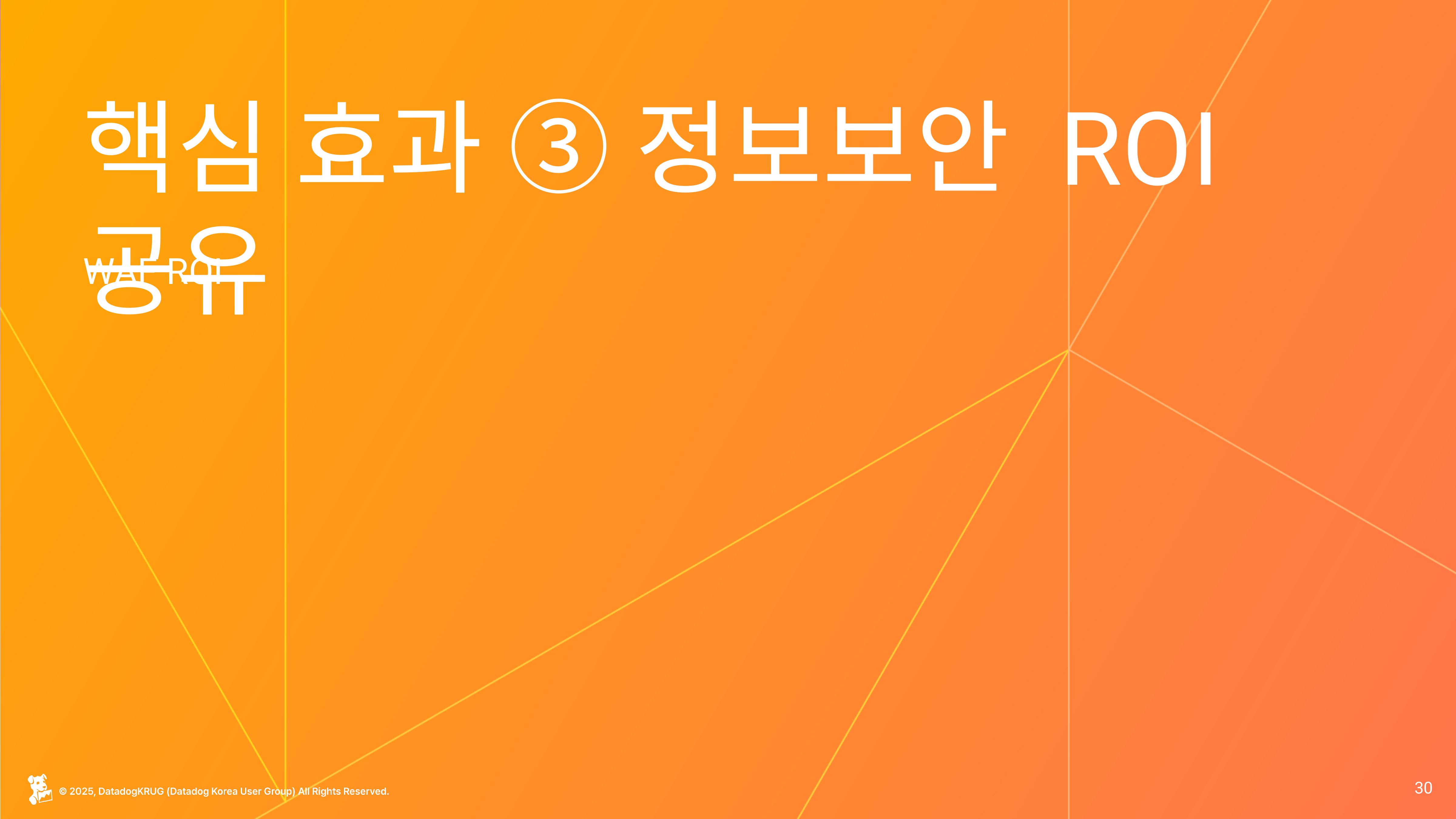

# 핵심 효과 ③ 정보보안 ROI 공유
WAF ROI
30